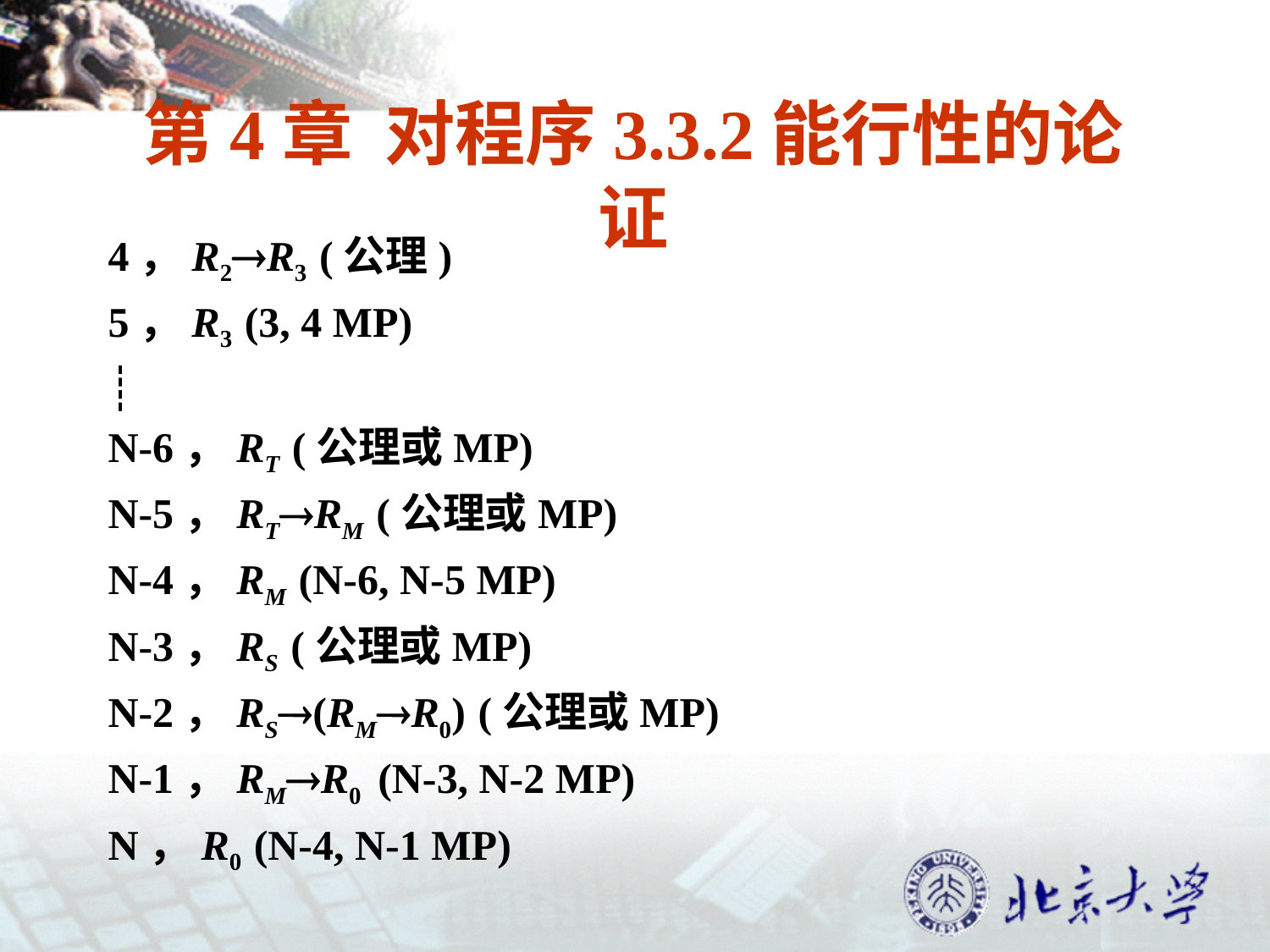

# 第4章  对程序3.3.2能行性的论证
4，R2→R3  (公理)
5，R3  (3, 4 MP)
┊
N-6，RT  (公理或MP)
N-5，RT→RM  (公理或MP)
N-4，RM  (N-6, N-5 MP)
N-3，RS  (公理或MP)
N-2，RS→(RM→R0)  (公理或MP)
N-1，RM→R0  (N-3, N-2 MP)
N，R0  (N-4, N-1 MP)